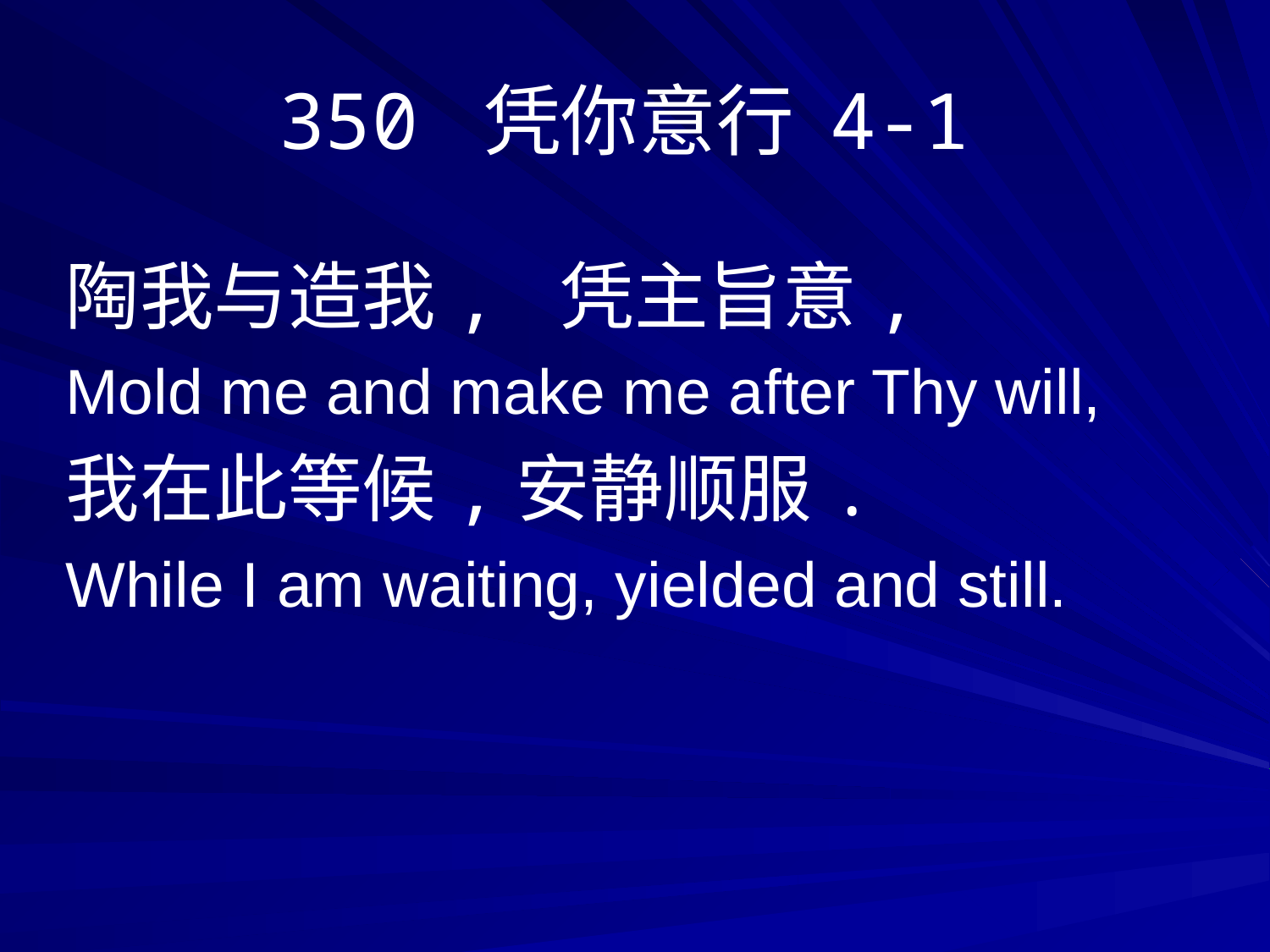

# 350 凭你意行 4-1
陶我与造我, 凭主旨意,
Mold me and make me after Thy will,
我在此等候,安静顺服.
While I am waiting, yielded and still.